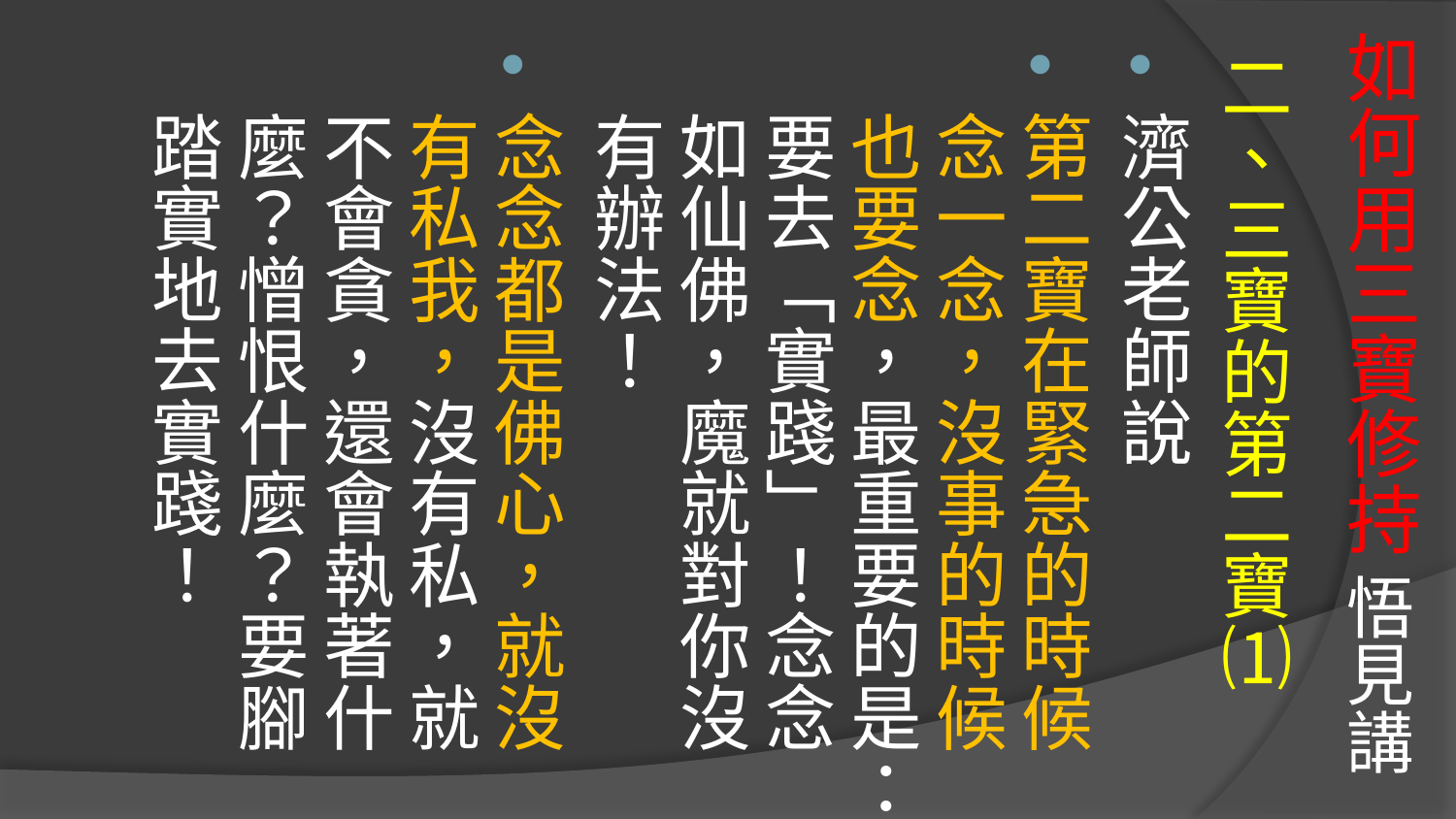

# 如何用三寶修持 悟見講
二、三寶的第二寶⑴
濟公老師說
第二寶在緊急的時候念一念，沒事的時候也要念，最重要的是：要去「實踐」！念念如仙佛，魔就對你沒有辦法！
念念都是佛心，就沒有私我，沒有私，就不會貪，還會執著什麼？憎恨什麼？要腳踏實地去實踐！